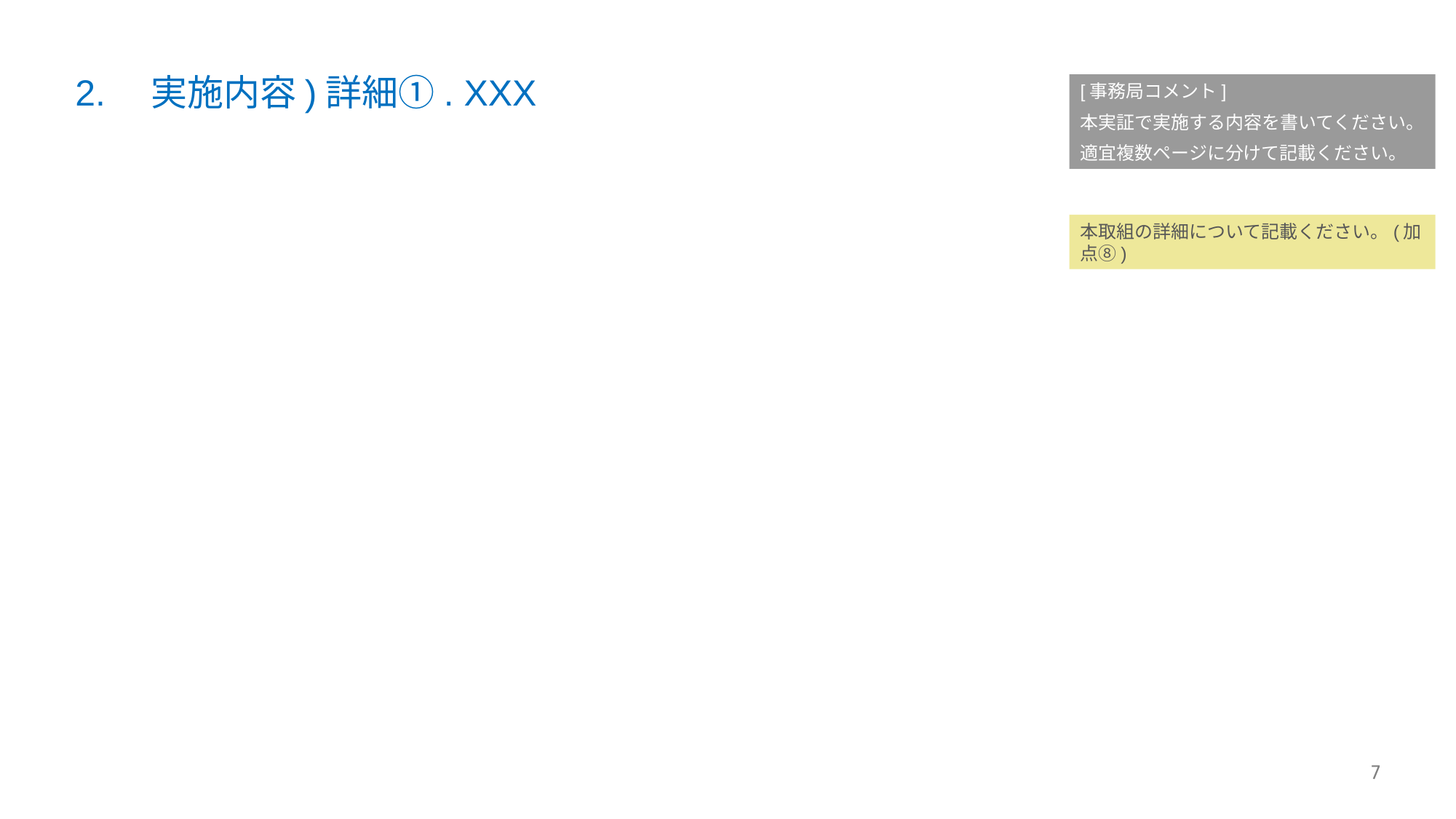

# 2.　実施内容)詳細①. XXX
[事務局コメント]
本実証で実施する内容を書いてください。
適宜複数ページに分けて記載ください。
本取組の詳細について記載ください。(加点⑧)